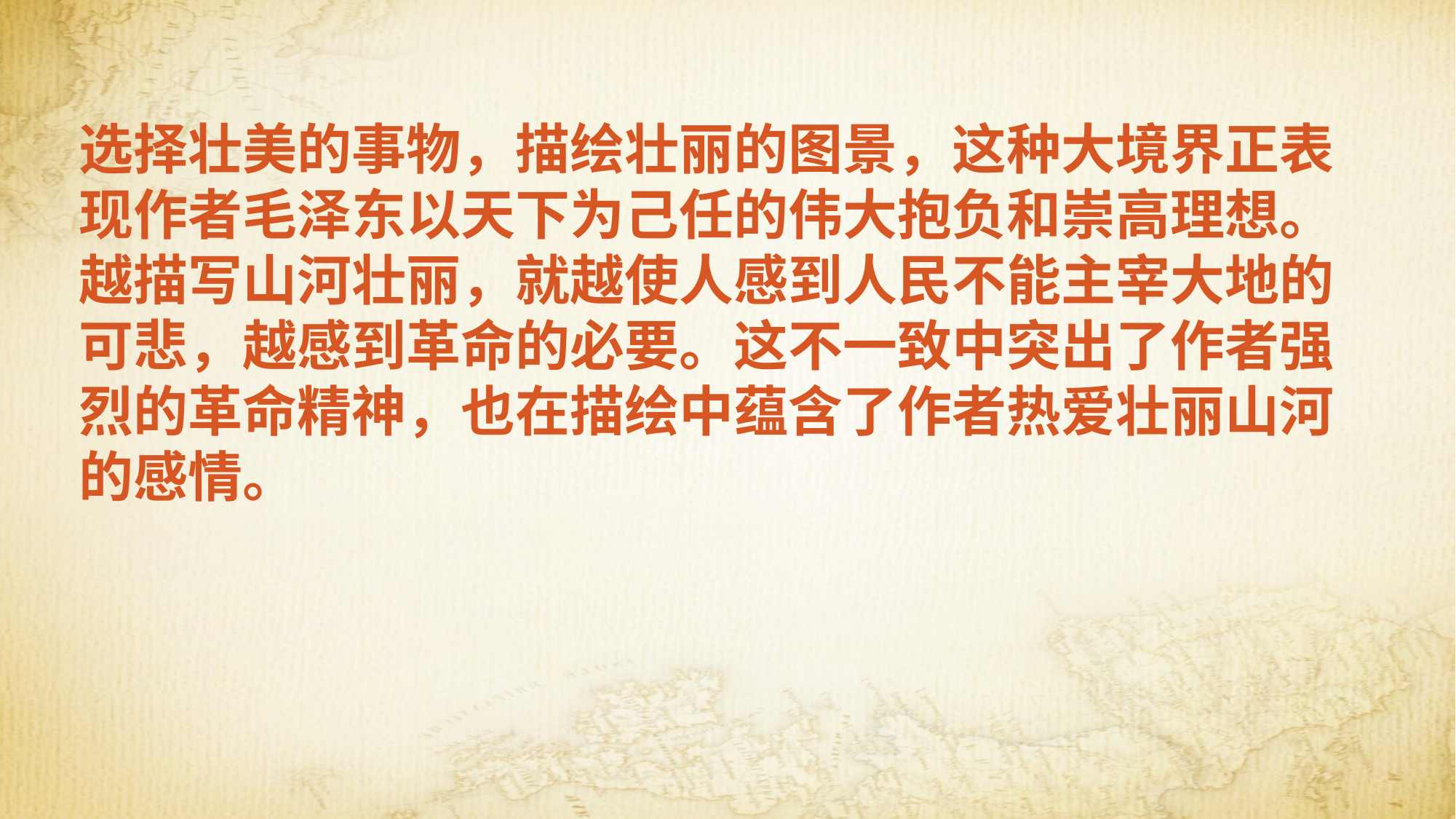

选择壮美的事物，描绘壮丽的图景，这种大境界正表现作者毛泽东以天下为己任的伟大抱负和崇高理想。越描写山河壮丽，就越使人感到人民不能主宰大地的可悲，越感到革命的必要。这不一致中突出了作者强烈的革命精神，也在描绘中蕴含了作者热爱壮丽山河的感情。